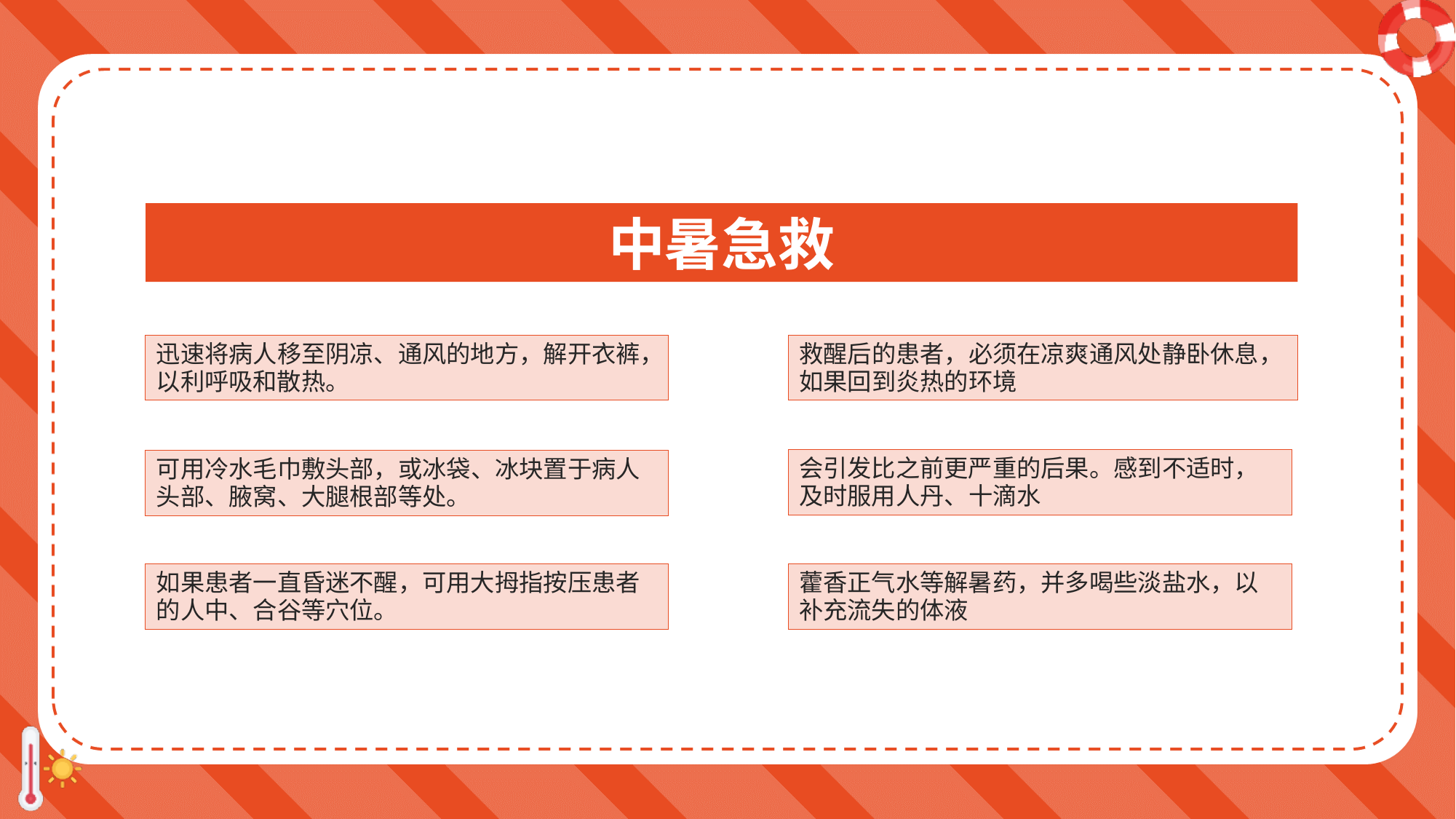

中暑急救
迅速将病人移至阴凉、通风的地方，解开衣裤，以利呼吸和散热。
救醒后的患者，必须在凉爽通风处静卧休息，如果回到炎热的环境
会引发比之前更严重的后果。感到不适时，及时服用人丹、十滴水
可用冷水毛巾敷头部，或冰袋、冰块置于病人头部、腋窝、大腿根部等处。
如果患者一直昏迷不醒，可用大拇指按压患者的人中、合谷等穴位。
藿香正气水等解暑药，并多喝些淡盐水，以补充流失的体液